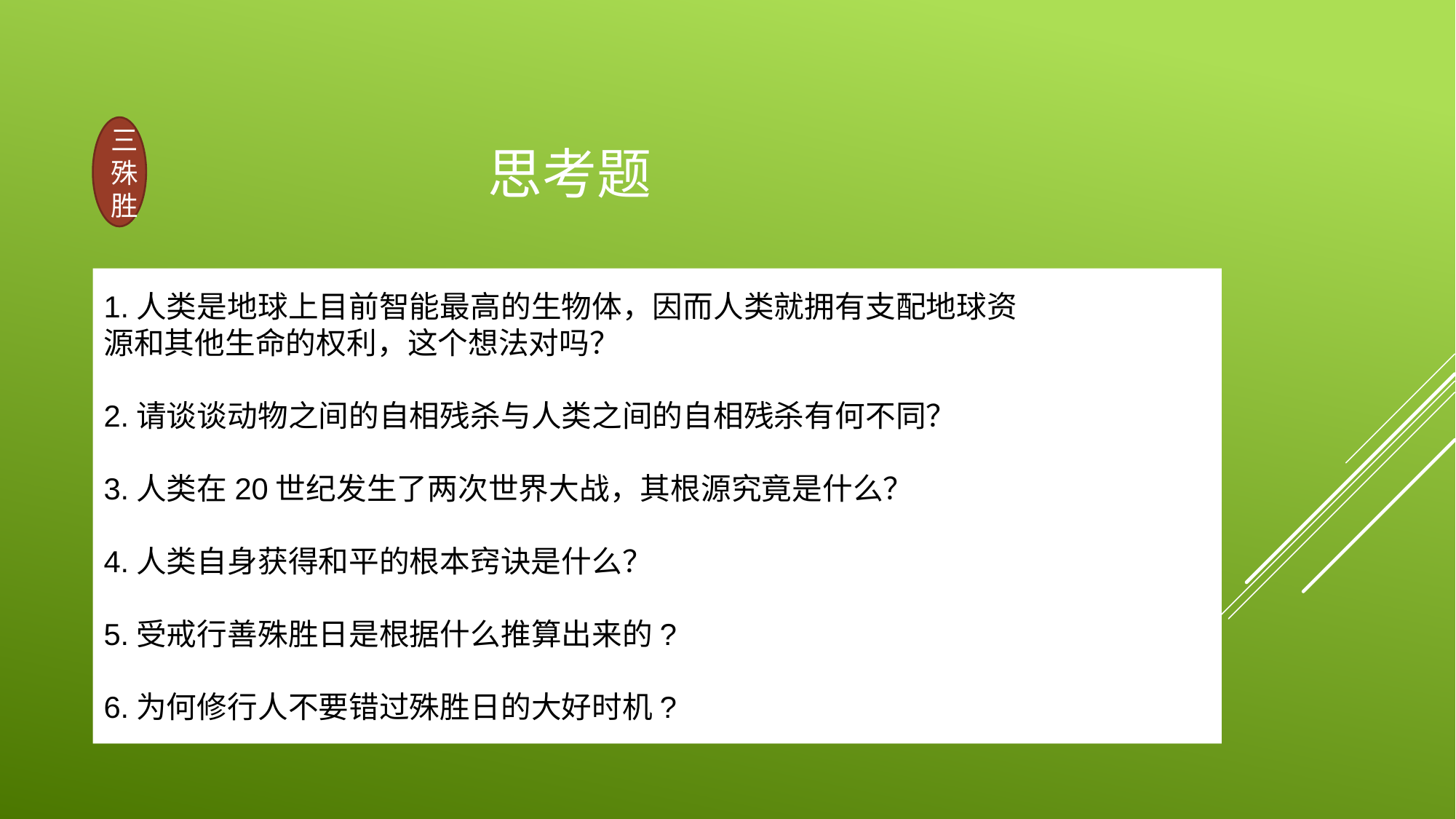

# 思考题
三殊胜
1.人类是地球上目前智能最高的生物体，因而人类就拥有支配地球资
源和其他生命的权利，这个想法对吗？
2.请谈谈动物之间的自相残杀与人类之间的自相残杀有何不同？
3.人类在20世纪发生了两次世界大战，其根源究竟是什么？
4.人类自身获得和平的根本窍诀是什么？
5.受戒行善殊胜日是根据什么推算出来的?
6.为何修行人不要错过殊胜日的大好时机?